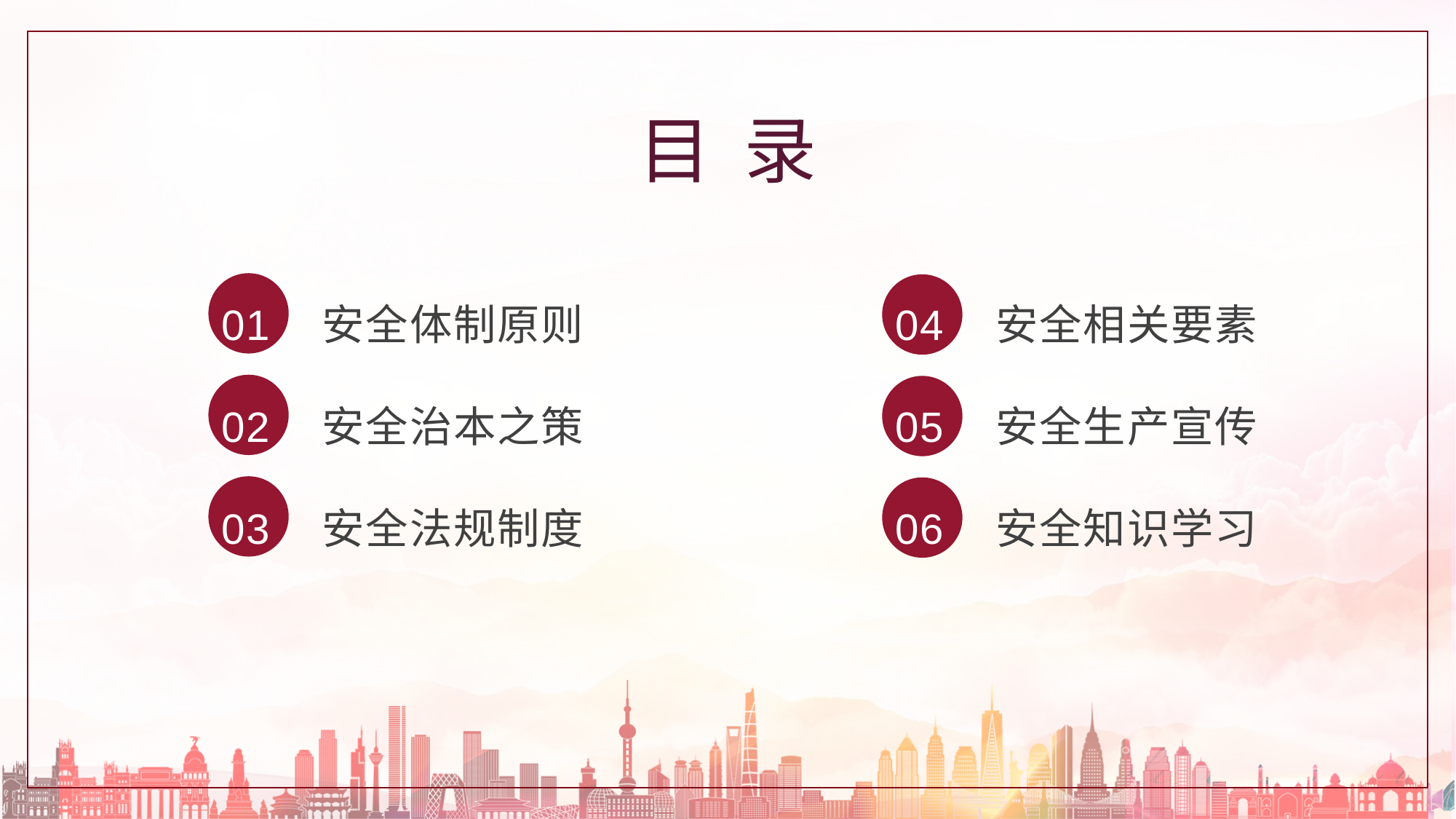

目  录
01   安全体制原则
02   安全治本之策
03   安全法规制度

04   安全相关要素
05   安全生产宣传
06   安全知识学习